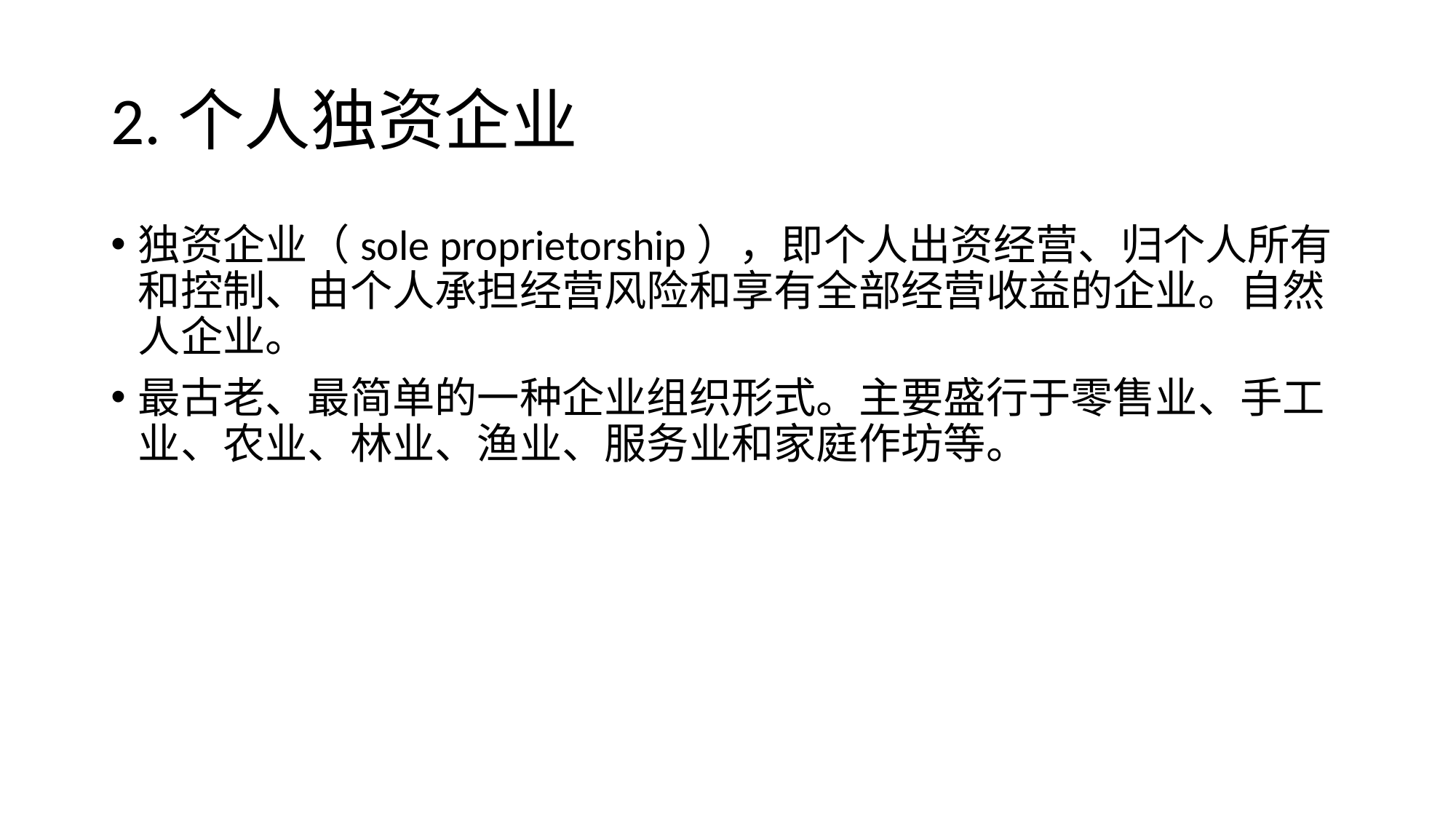

# 2.个人独资企业
独资企业（sole proprietorship），即个人出资经营、归个人所有和控制、由个人承担经营风险和享有全部经营收益的企业。自然人企业。
最古老、最简单的一种企业组织形式。主要盛行于零售业、手工业、农业、林业、渔业、服务业和家庭作坊等。